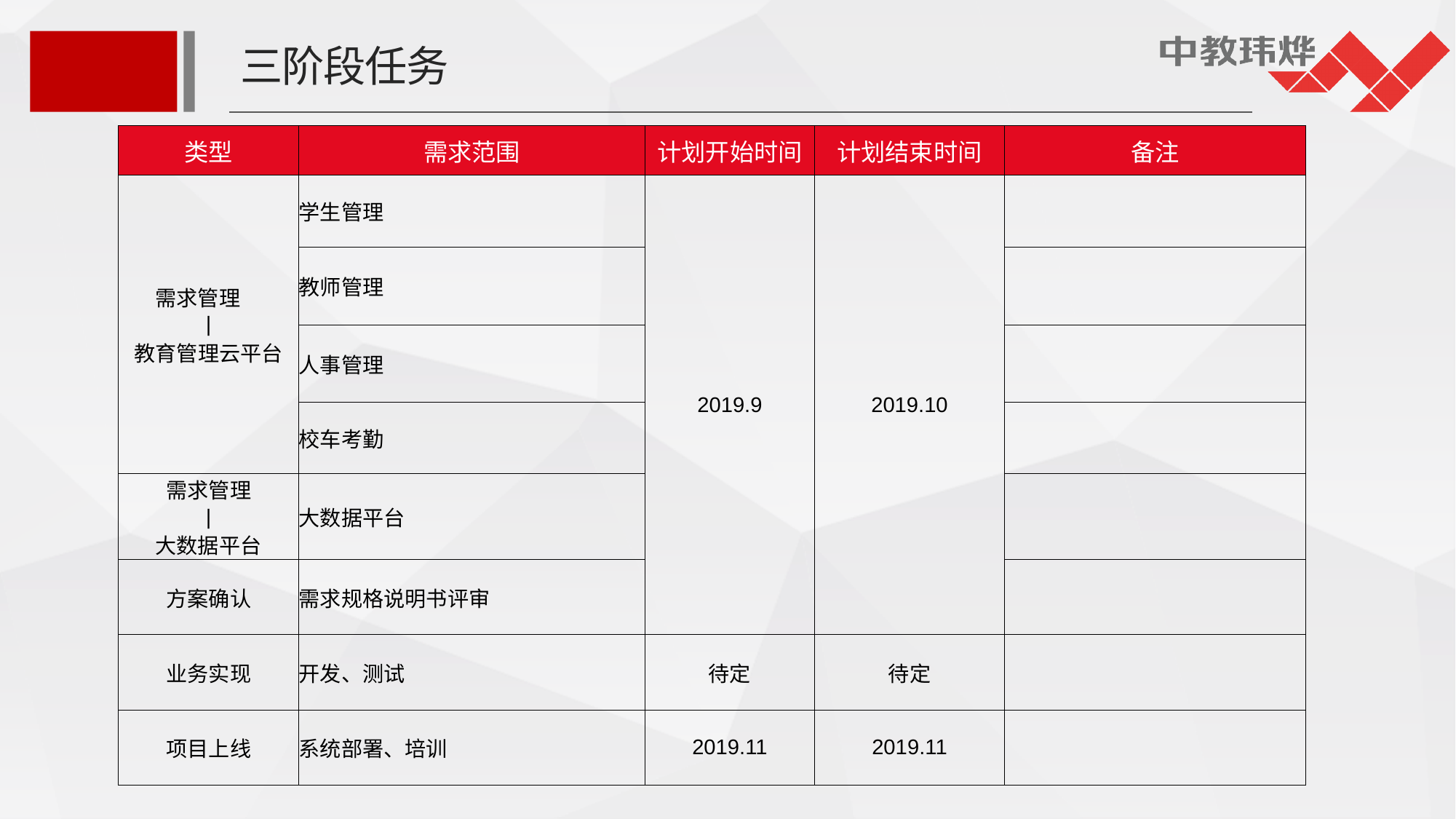

三阶段任务
| 类型 | 需求范围 | 计划开始时间 | 计划结束时间 | 备注 |
| --- | --- | --- | --- | --- |
| 需求管理　 | 教育管理云平台 | 学生管理 | 2019.9 | 2019.10 |  |
|  | 教师管理 |  |  |  |
|  | 人事管理 |  |  |  |
|  | 校车考勤 |  |  |  |
| 需求管理 | 大数据平台 | 大数据平台 |  |  |  |
| 方案确认 | 需求规格说明书评审 |  |  |  |
| 业务实现 | 开发、测试 | 待定 | 待定 |  |
| 项目上线 | 系统部署、培训 | 2019.11 | 2019.11 |  |